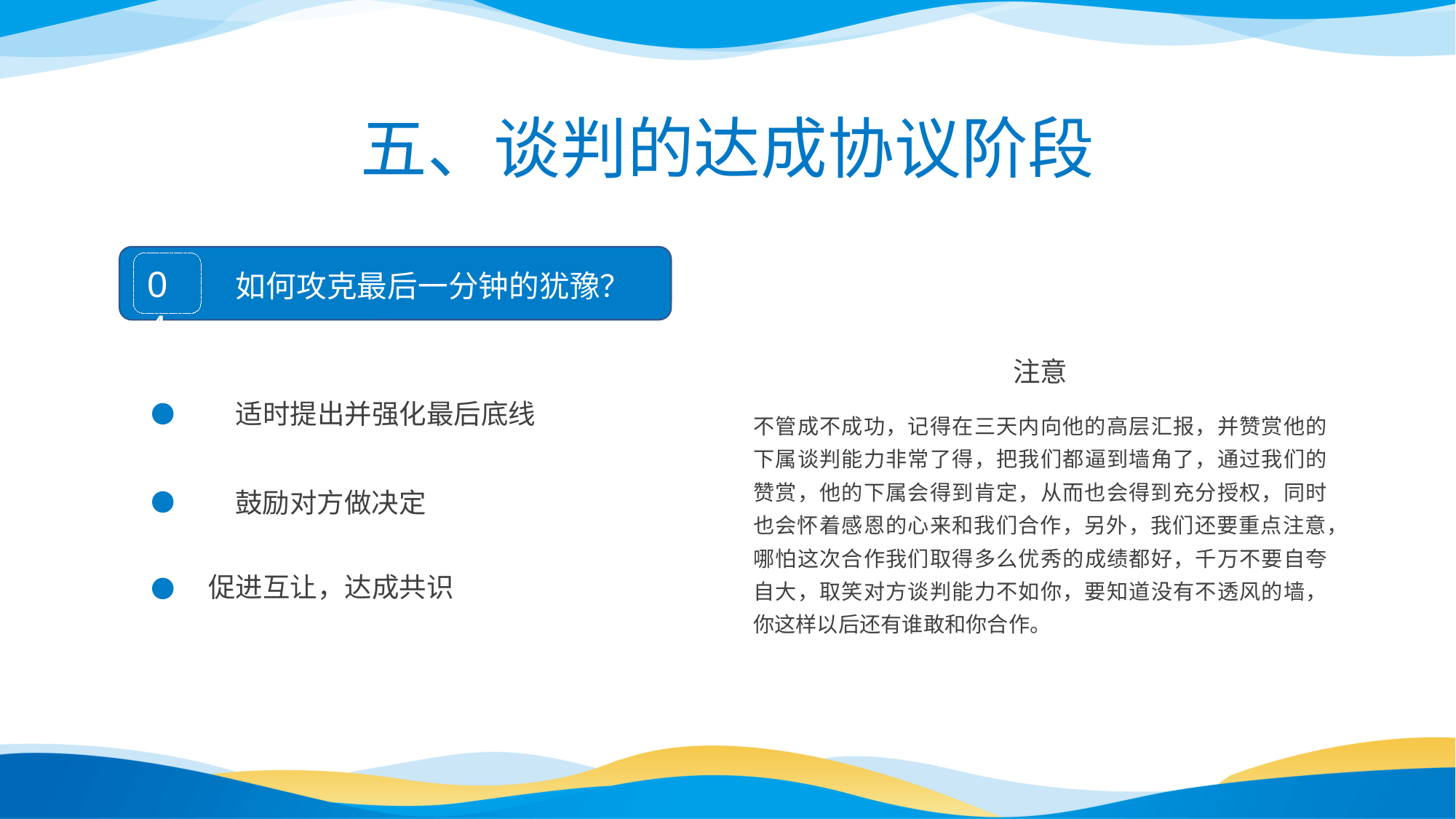

五、谈判的达成协议阶段

04

如何攻克最后一分钟的犹豫？
注意
不管成不成功，记得在三天内向他的高层汇报，并赞赏他的下属谈判能力非常了得，把我们都逼到墙角了，通过我们的赞赏，他的下属会得到肯定，从而也会得到充分授权，同时也会怀着感恩的心来和我们合作，另外，我们还要重点注意，哪怕这次合作我们取得多么优秀的成绩都好，千万不要自夸自大，取笑对方谈判能力不如你，要知道没有不透风的墙，你这样以后还有谁敢和你合作。
适时提出并强化最后底线

鼓励对方做决定

促进互让，达成共识